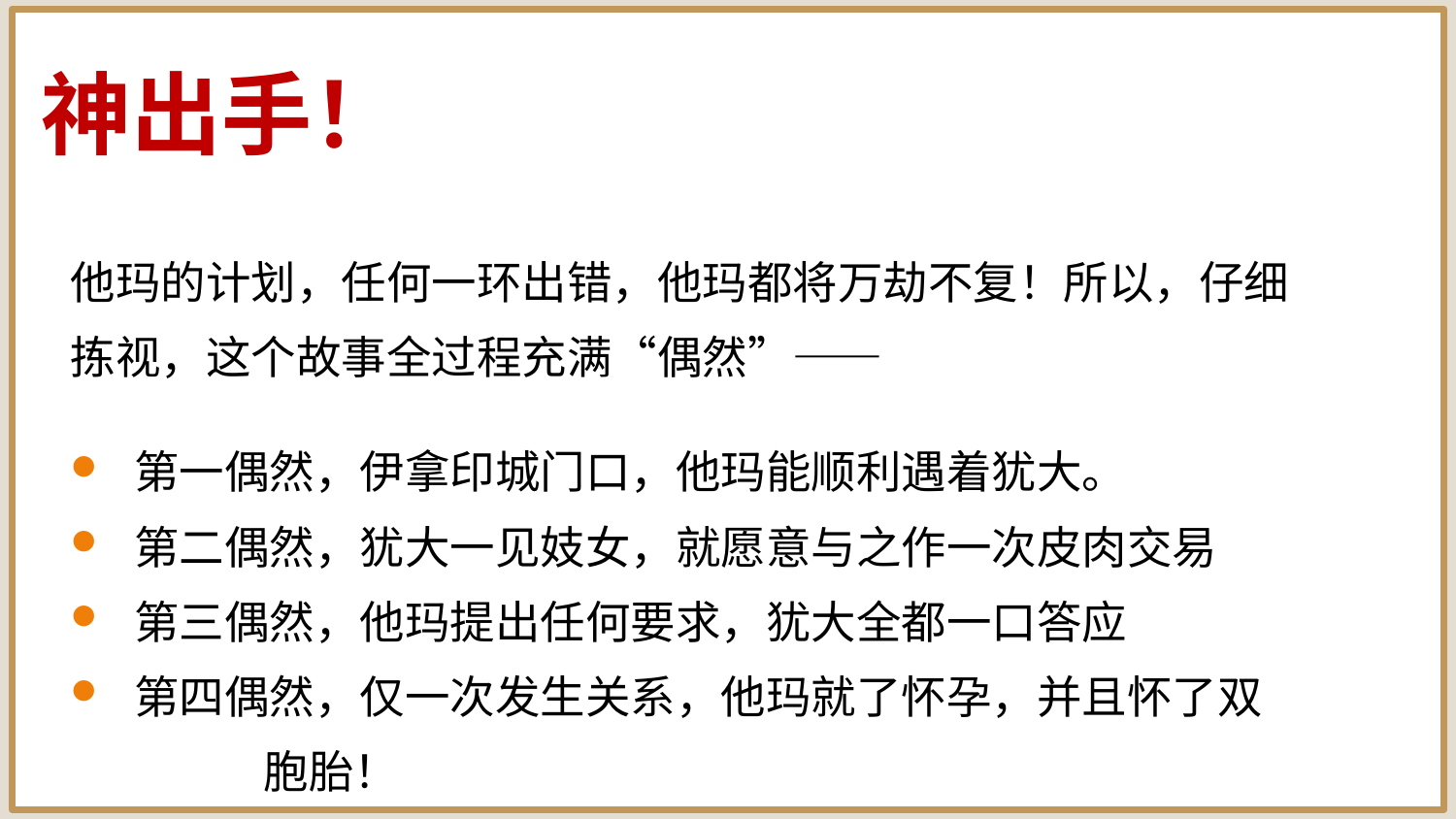

神出手！

他玛的计划，任何一环出错，他玛都将万劫不复！所以，仔细
拣视，这个故事全过程充满“偶然”——

  第一偶然，伊拿印城门口，他玛能顺利遇着犹大。
  第二偶然，犹大一见妓女，就愿意与之作一次皮肉交易
  第三偶然，他玛提出任何要求，犹大全都一口答应
  第四偶然，仅一次发生关系，他玛就了怀孕，并且怀了双
                  胞胎！